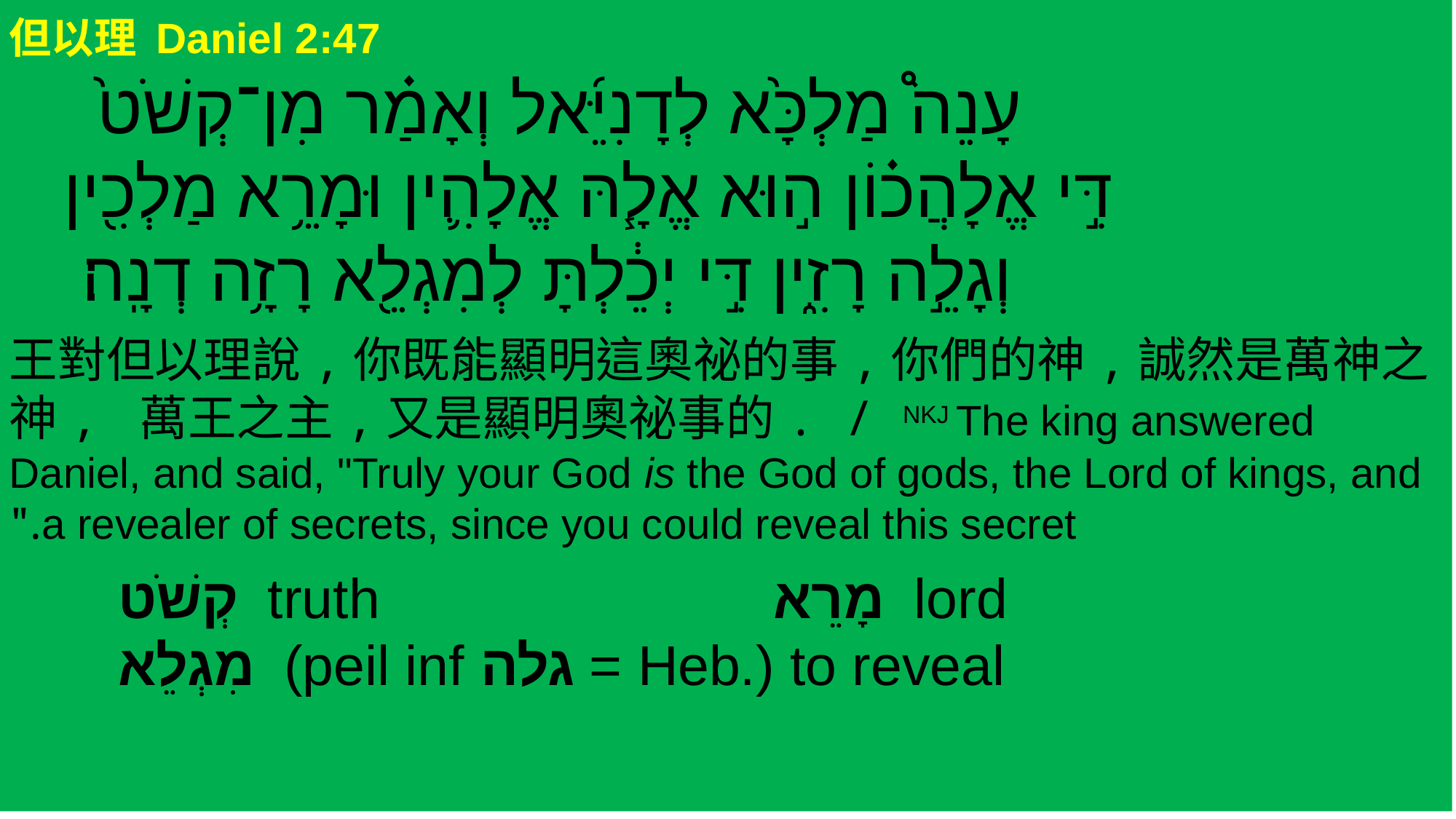

但以理 Daniel 2:47 ‎‎‎‎‎   ‎
‎       ‎עָנֵה֩ מַלְכָּ֙א לְדָנִיֵּ֜אל וְאָמַ֗ר מִן־קְשֹׁט֙
   דִּ֣י אֱלָהֲכ֗וֹן ה֣וּא אֱלָ֧הּ אֱלָהִ֛ין וּמָרֵ֥א מַלְכִ֖ין
    וְגָלֵ֣ה רָזִ֑ין דִּ֣י יְכֵ֔לְתָּ לְמִגְלֵ֖א רָזָ֥ה דְנָֽה׃

王對但以理說,你既能顯明這奧祕的事,你們的神,誠然是萬神之神, 萬王之主,又是顯明奧祕事的. / NKJ The king answered Daniel, and said, "Truly your God is the God of gods, the Lord of kings, and a revealer of secrets, since you could reveal this secret."

	קְשֹׁט  truth				מָרֵא  lord
	מִגְלֵא  (peil inf גלה = Heb.) to reveal